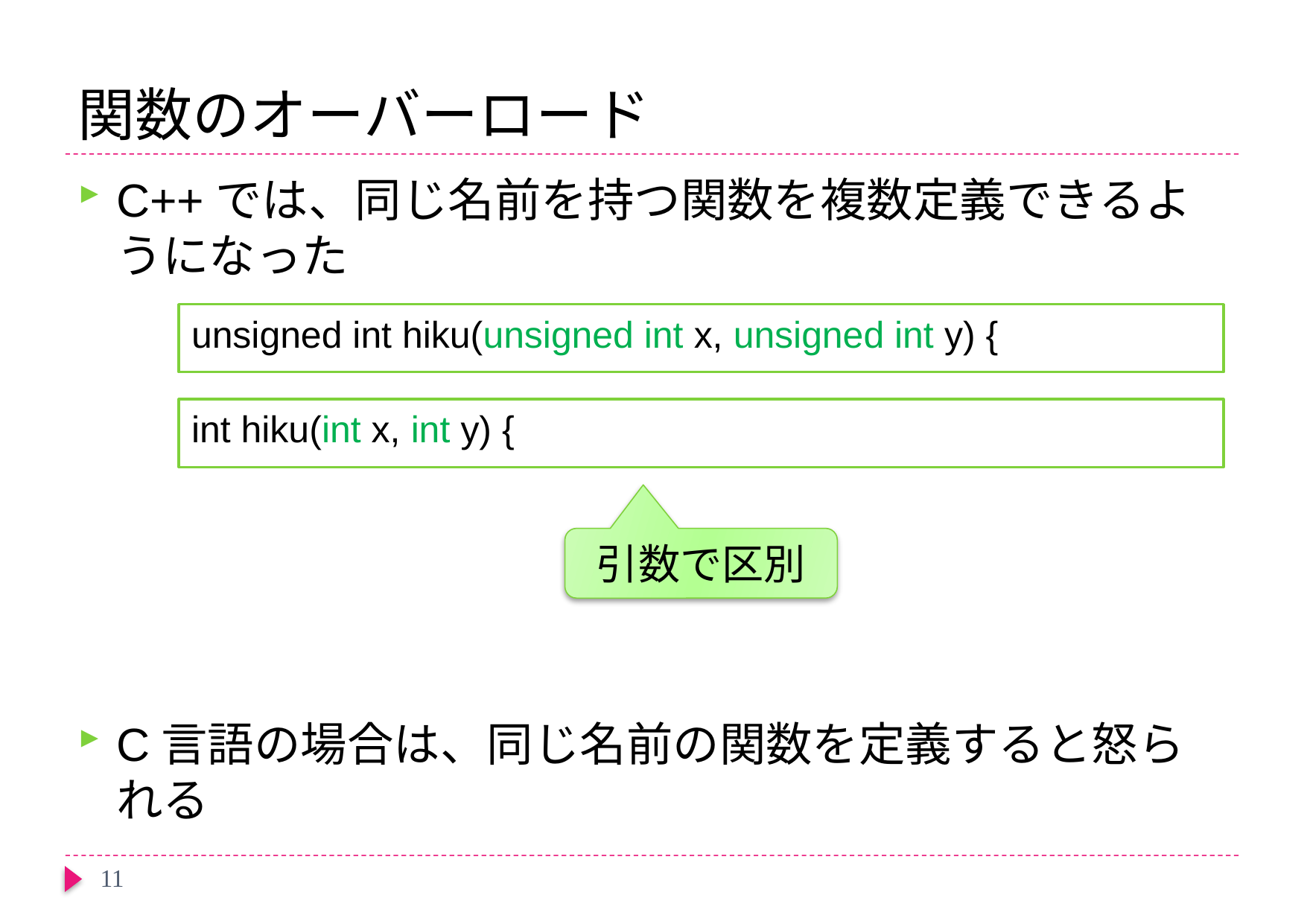

# 関数のオーバーロード
C++では、同じ名前を持つ関数を複数定義できるようになった

C言語の場合は、同じ名前の関数を定義すると怒られる
unsigned int hiku(unsigned int x, unsigned int y) {
int hiku(int x, int y) {
引数で区別
11